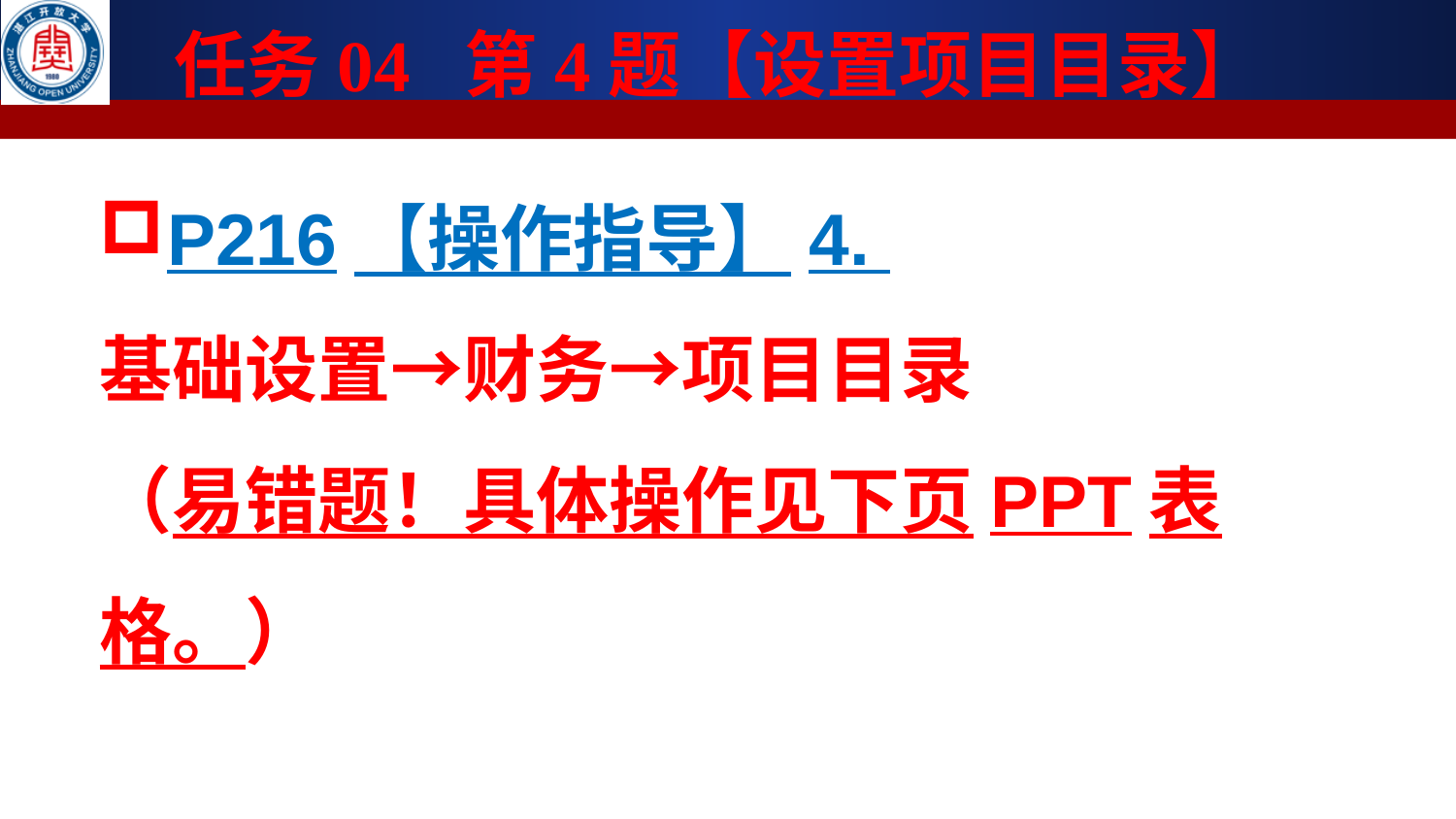

任务04  第4题【设置项目目录】
P216【操作指导】4.
基础设置→财务→项目目录
（易错题！具体操作见下页PPT表格。）